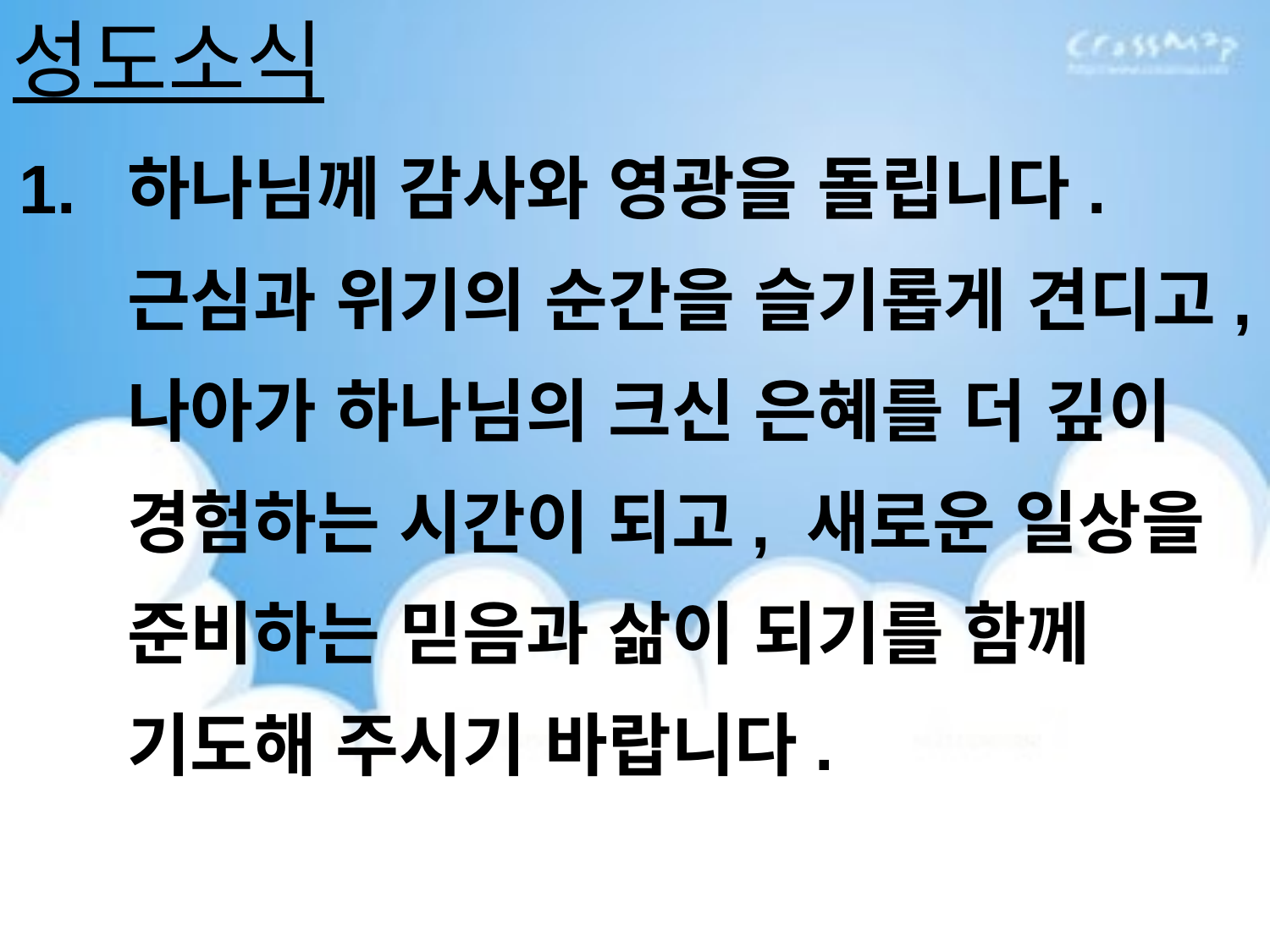

성도소식
 1.	하나님께 감사와 영광을 돌립니다. 근심과 위기의 순간을 슬기롭게 견디고, 나아가 하나님의 크신 은혜를 더 깊이 경험하는 시간이 되고, 새로운 일상을 준비하는 믿음과 삶이 되기를 함께 기도해 주시기 바랍니다.